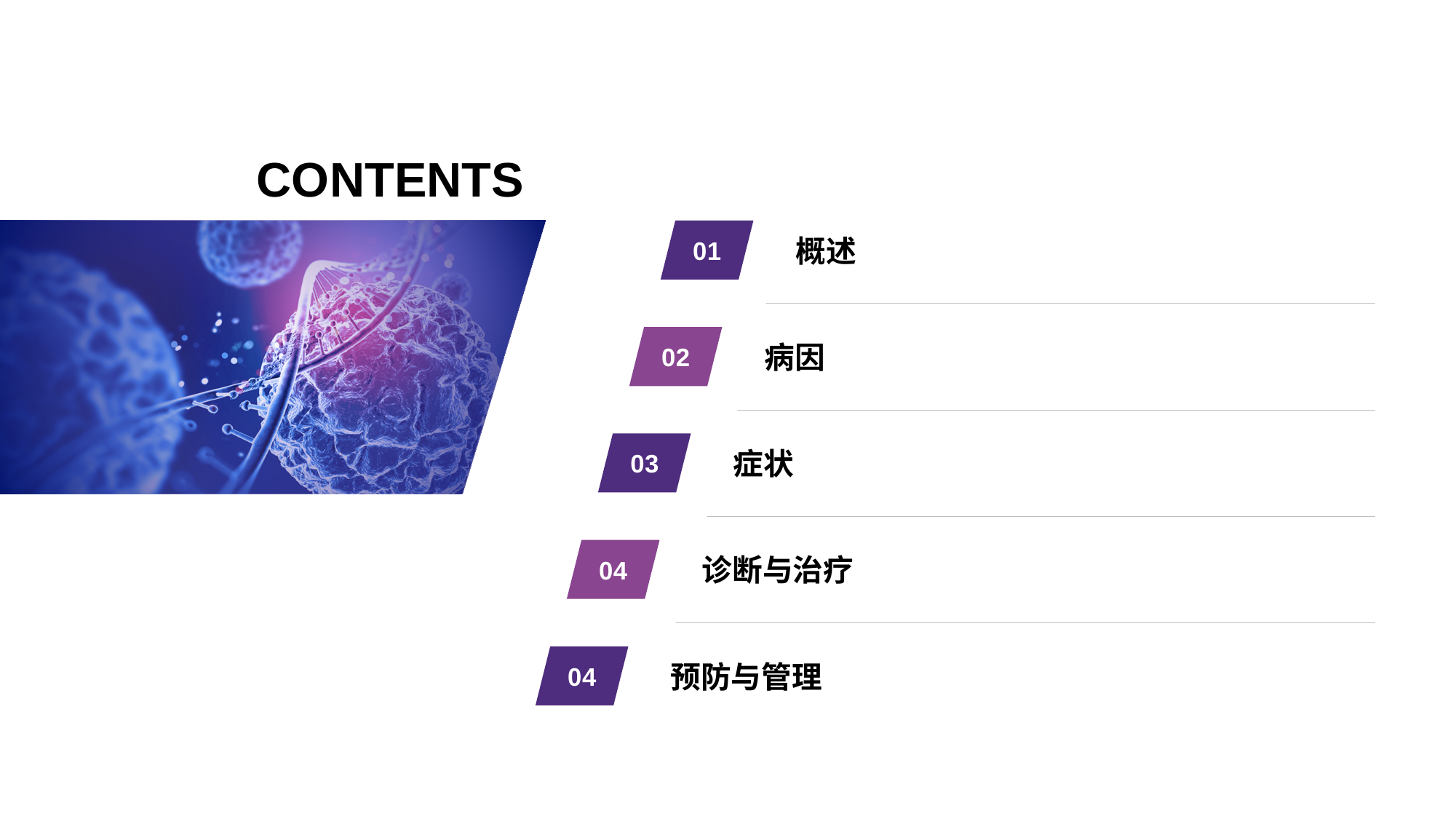

CO NTENTS

0 1
概述
0 2
病因
0 3
症状
0 4
诊断与治疗
0 4
预防与管理